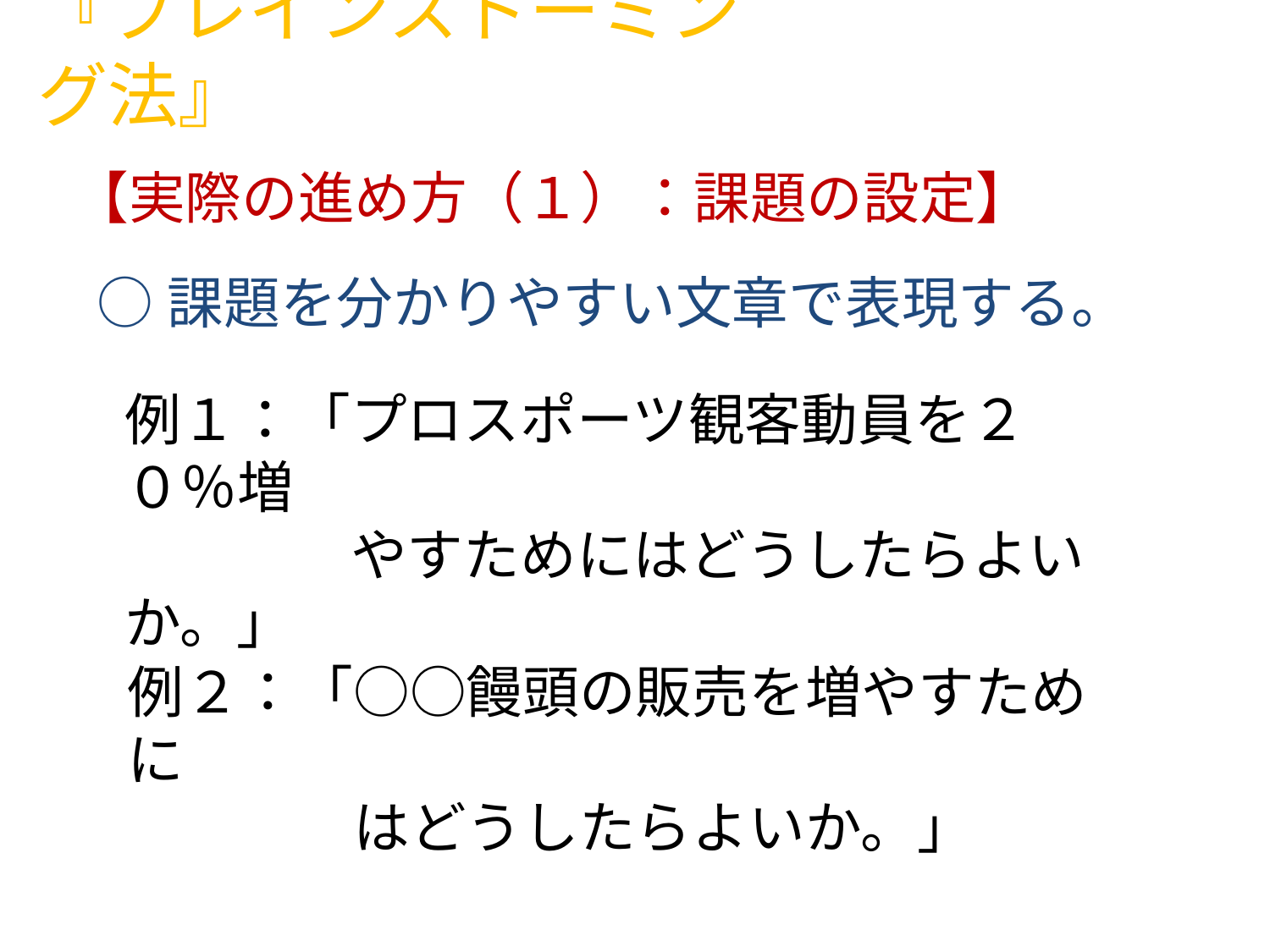

『ブレインストーミング法』
【実際の進め方（１）：課題の設定】
○課題を分かりやすい文章で表現する。
例１：「プロスポーツ観客動員を２０％増
　　　　やすためにはどうしたらよいか。」
例２：「○○饅頭の販売を増やすために
　　　　はどうしたらよいか。」